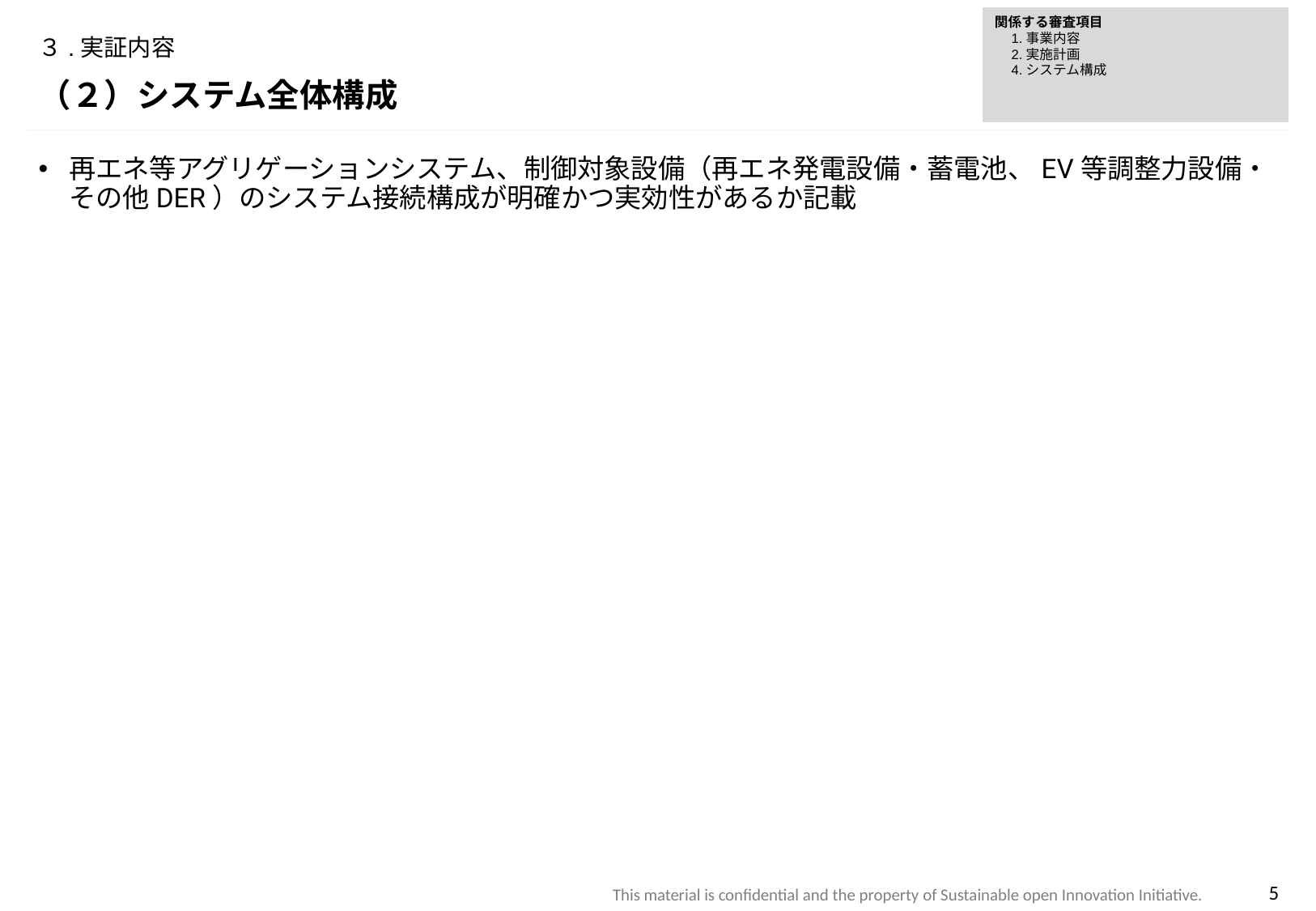

関係する審査項目
　1.事業内容
　2.実施計画
　4.システム構成
# ３.実証内容
（２）システム全体構成
再エネ等アグリゲーションシステム、制御対象設備（再エネ発電設備・蓄電池、EV等調整力設備・その他DER）のシステム接続構成が明確かつ実効性があるか記載